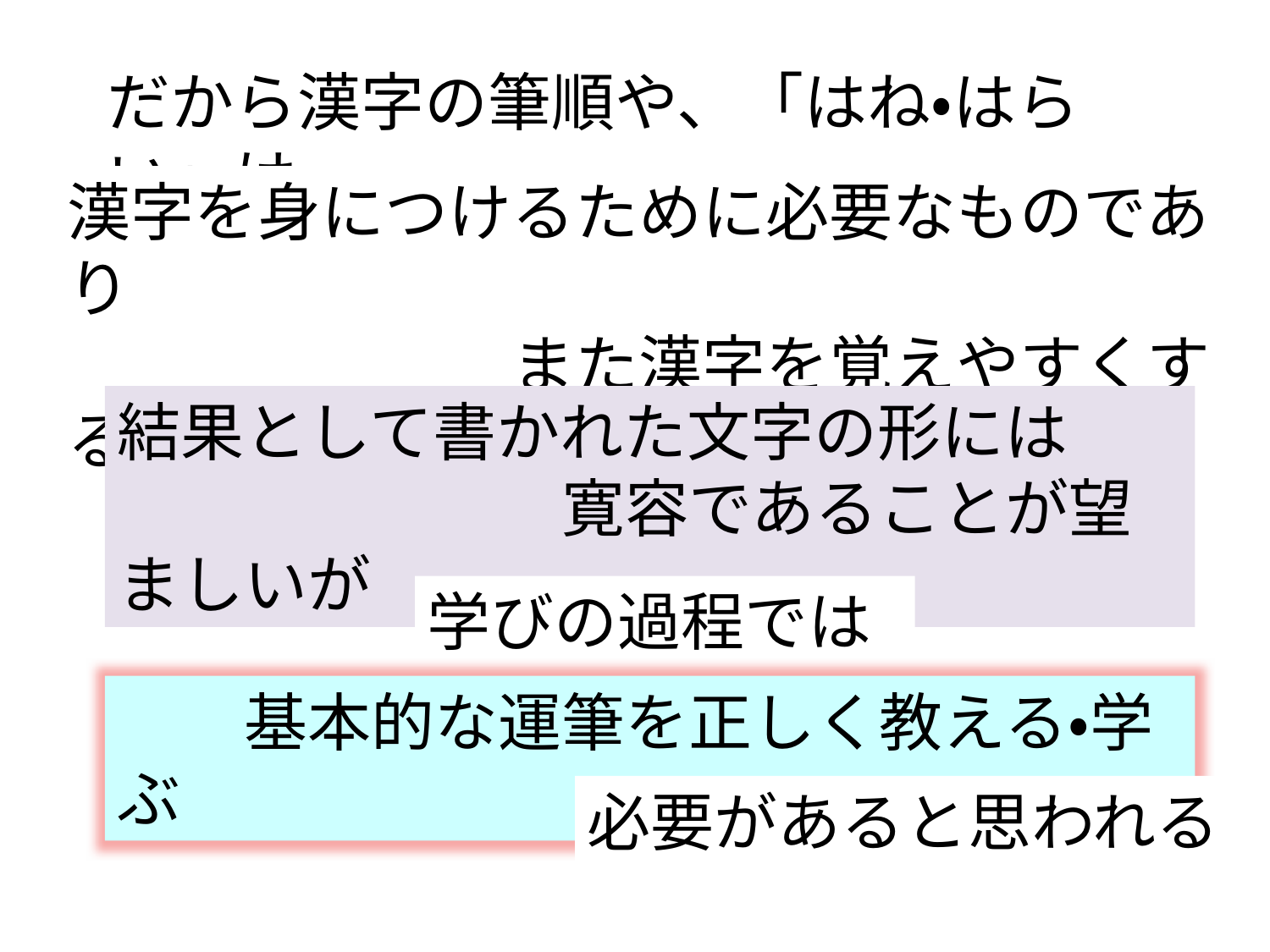

だから漢字の筆順や、「はね・はらい」は
漢字を身につけるために必要なものであり
　　　　　　　また漢字を覚えやすくするもの
結果として書かれた文字の形には
　　　　　　　寛容であることが望ましいが
学びの過程では
　　基本的な運筆を正しく教える・学ぶ
必要があると思われる